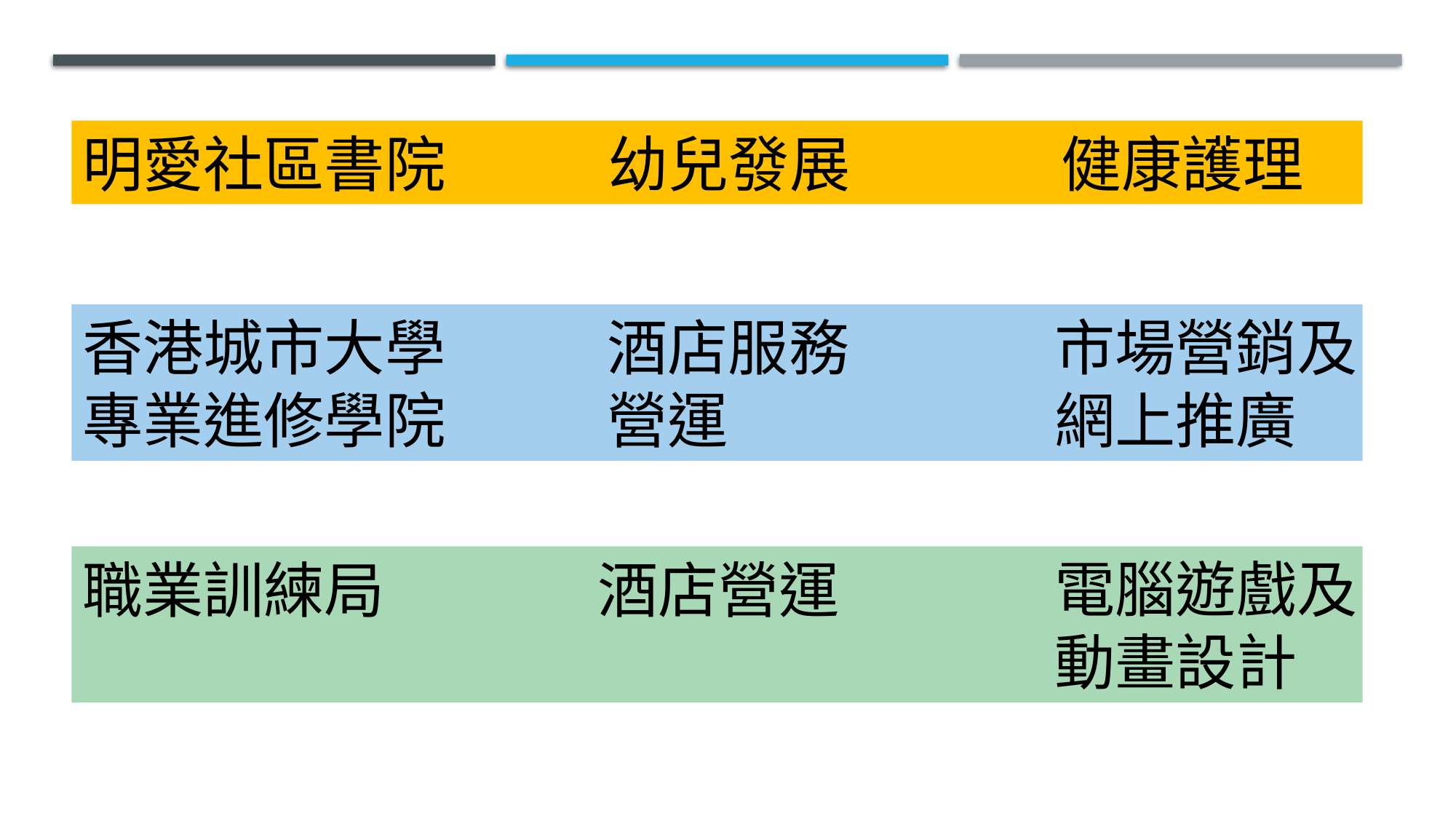

明愛社區書院
幼兒發展
健康護理
酒店服務
營運
市場營銷及網上推廣
香港城市大學
專業進修學院
電腦遊戲及動畫設計
職業訓練局

酒店營運